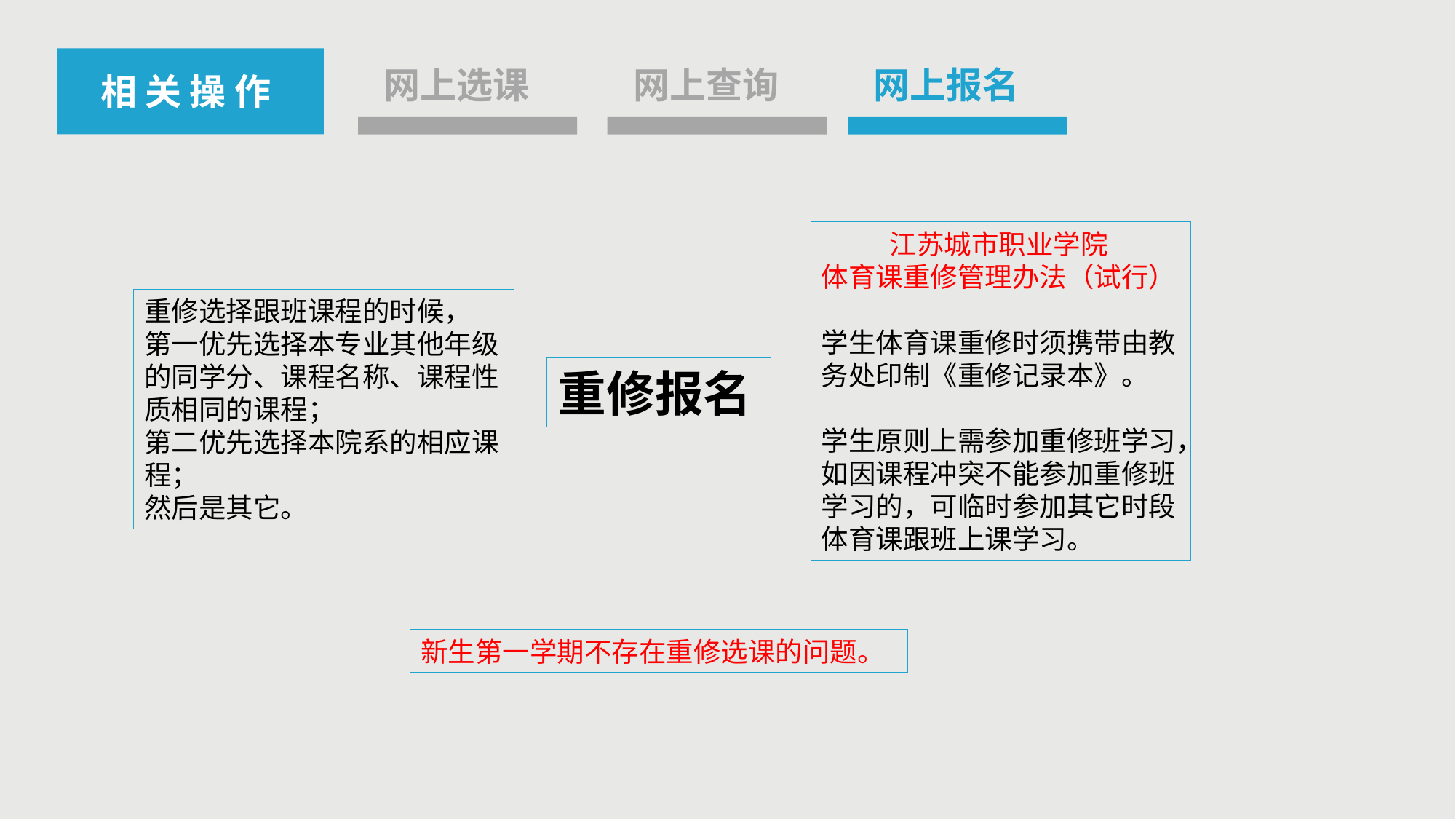

相 关 操 作
网上选课

网上查询
网上报名
指导思想

          江苏城市职业学院
体育课重修管理办法（试行）

学生体育课重修时须携带由教务处印制《重修记录本》。

学生原则上需参加重修班学习，如因课程冲突不能参加重修班学习的，可临时参加其它时段体育课跟班上课学习。
重修选择跟班课程的时候，
第一优先选择本专业其他年级的同学分、课程名称、课程性质相同的课程；
第二优先选择本院系的相应课程；
然后是其它。
重修报名
新生第一学期不存在重修选课的问题。